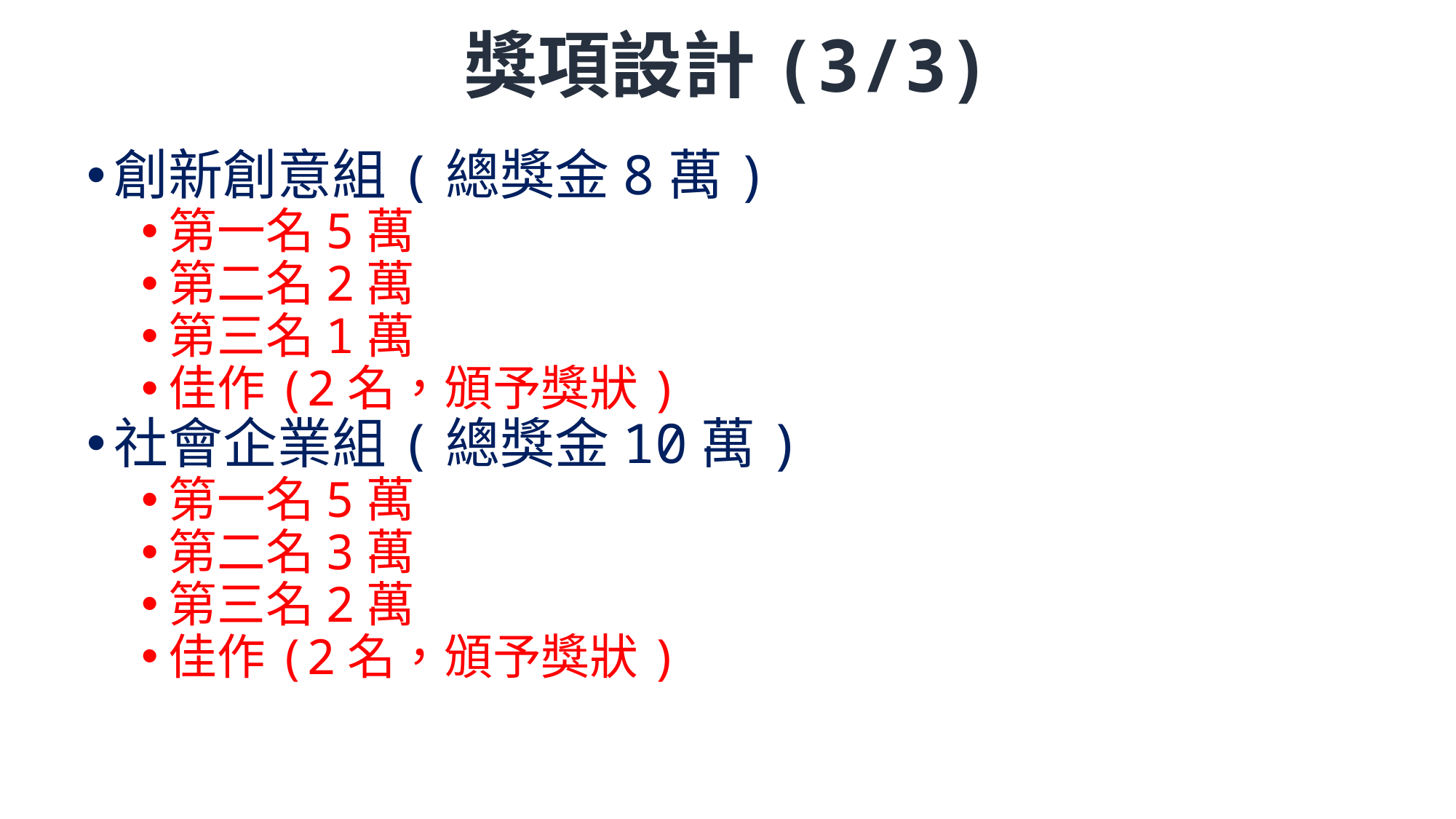

# 獎項設計(3/3)
創新創意組(總獎金8萬)
第一名5萬
第二名2萬
第三名1萬
佳作(2名，頒予獎狀)
社會企業組(總獎金10萬)
第一名5萬
第二名3萬
第三名2萬
佳作(2名，頒予獎狀)